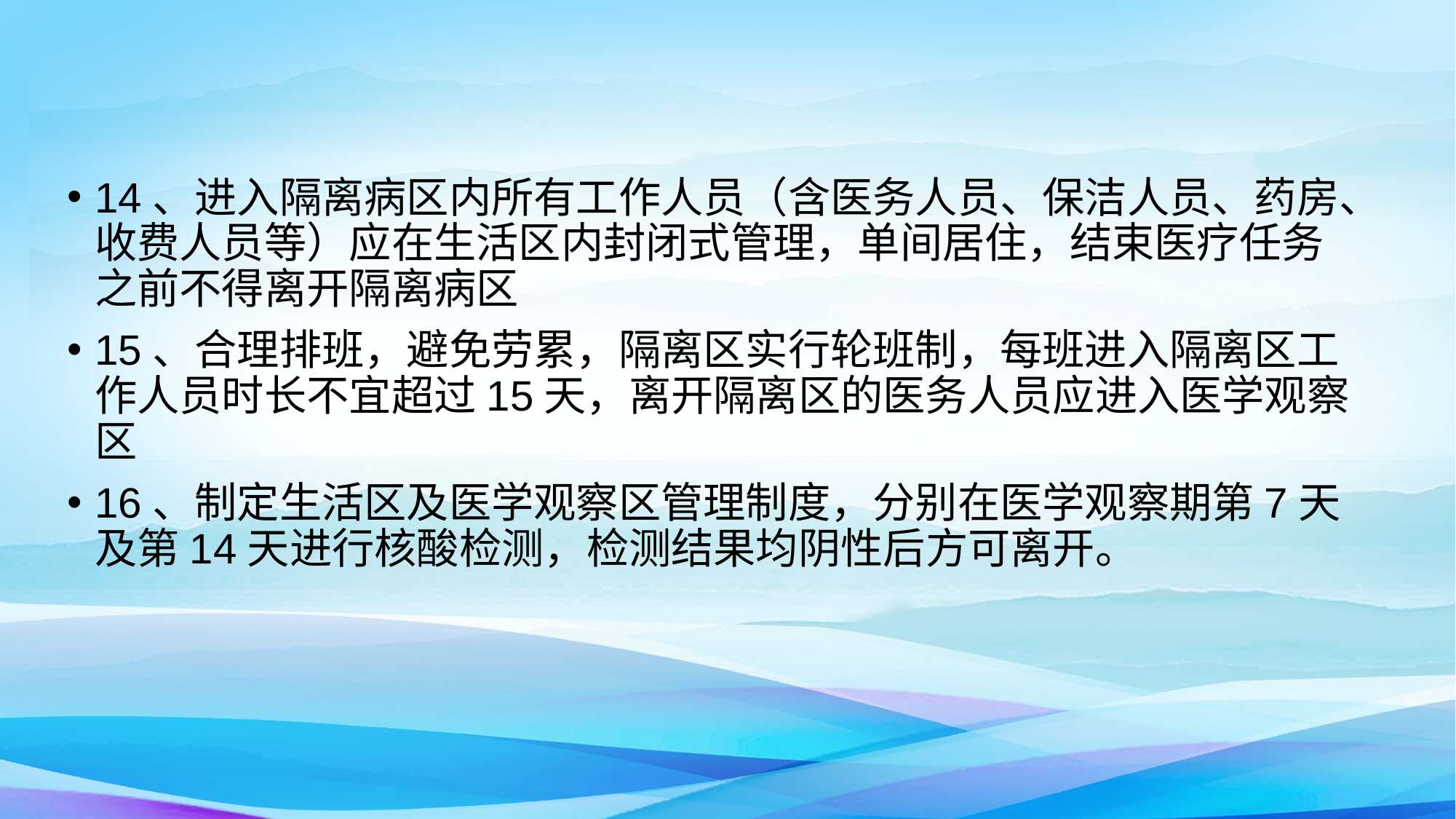

14、进入隔离病区内所有工作人员（含医务人员、保洁人员、药房、收费人员等）应在生活区内封闭式管理，单间居住，结束医疗任务之前不得离开隔离病区
15、合理排班，避免劳累，隔离区实行轮班制，每班进入隔离区工作人员时长不宜超过15天，离开隔离区的医务人员应进入医学观察区
16、制定生活区及医学观察区管理制度，分别在医学观察期第7天及第14天进行核酸检测，检测结果均阴性后方可离开。